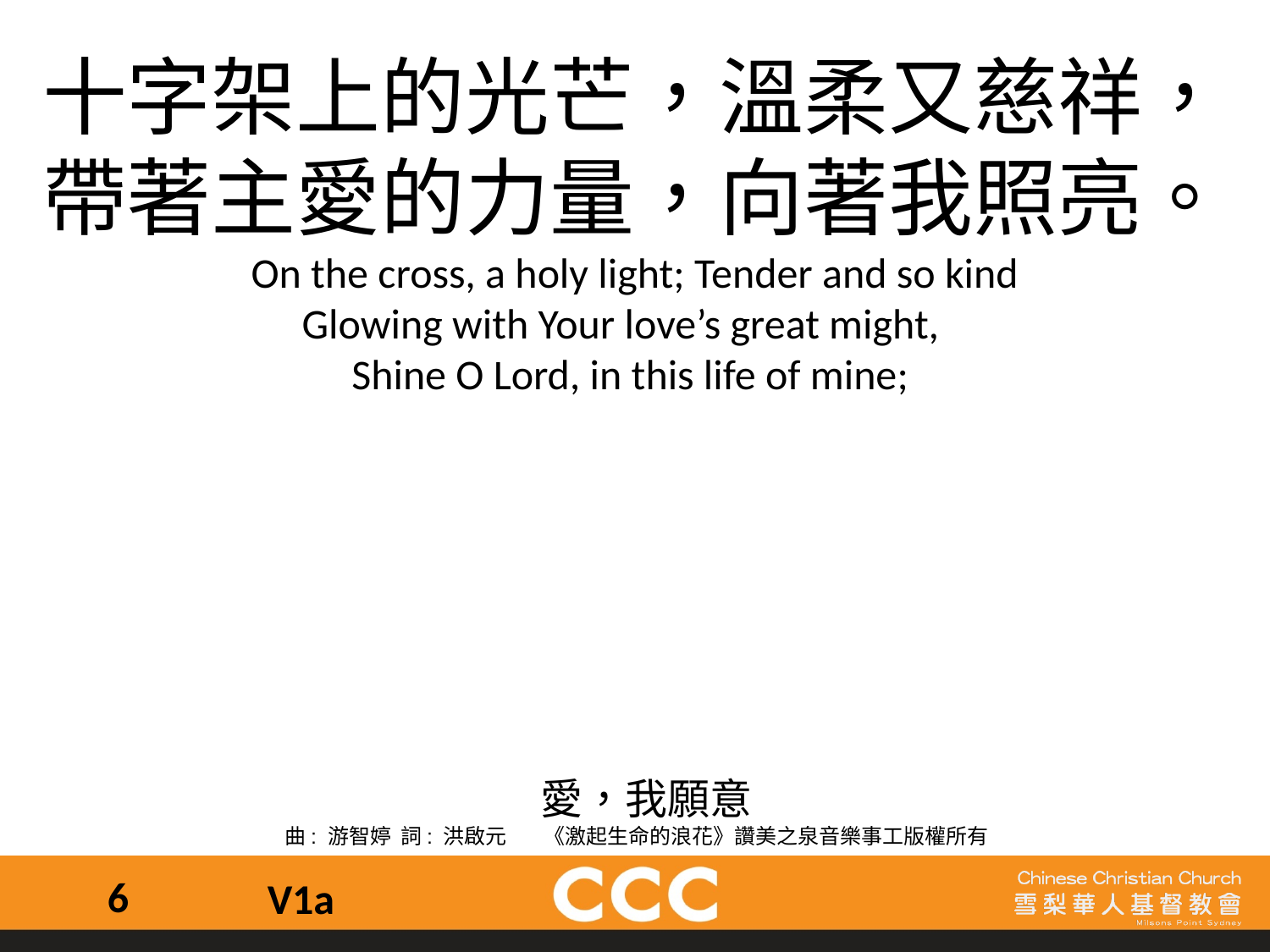

十字架上的光芒，溫柔又慈祥，
帶著主愛的力量，向著我照亮。
On the cross, a holy light; Tender and so kind
Glowing with Your love’s great might,
Shine O Lord, in this life of mine;
 愛，我願意
曲: 游智婷  詞: 洪啟元        《激起生命的浪花》讚美之泉音樂事工版權所有
6
V1a